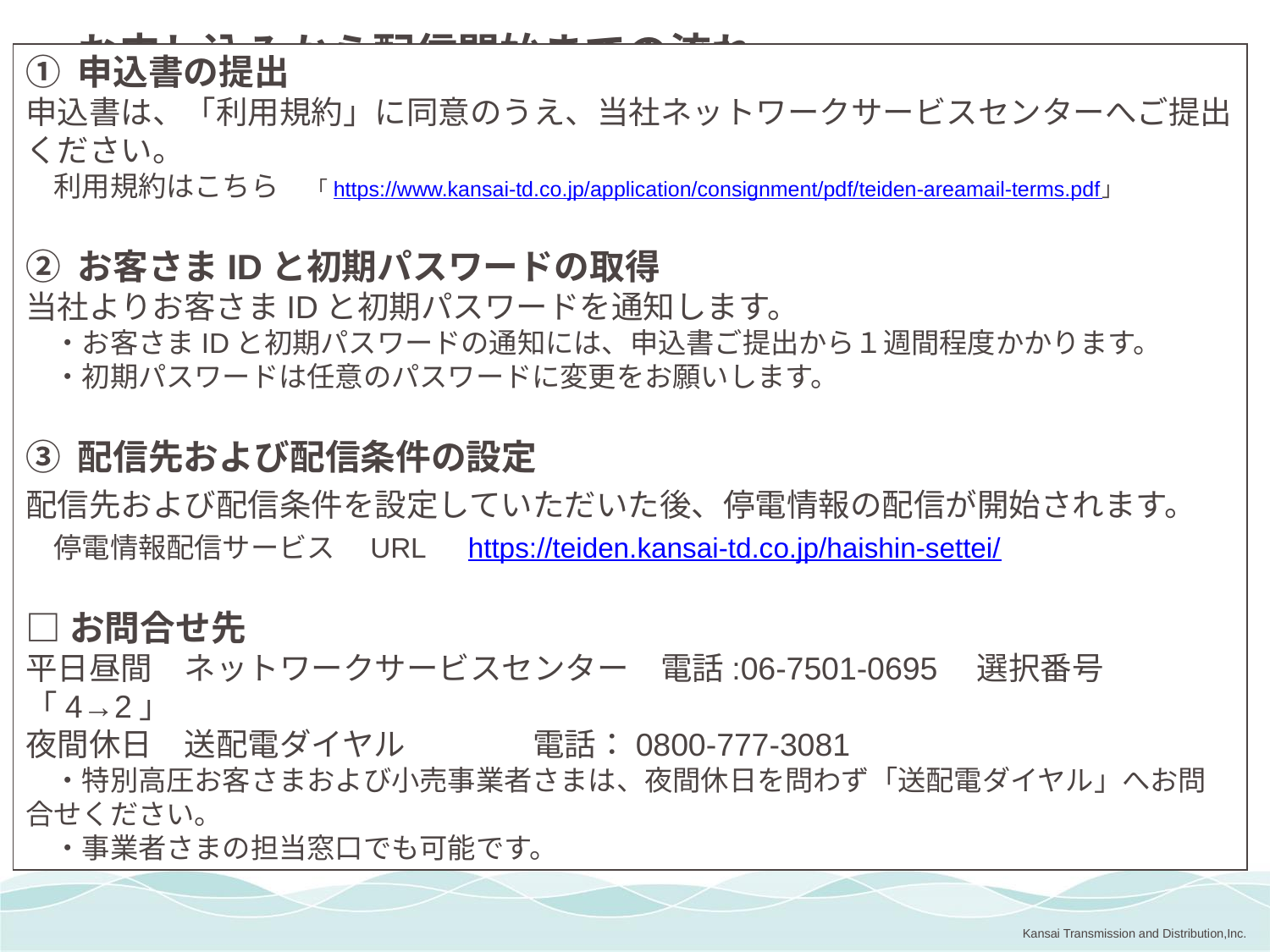

お申し込みから配信開始までの流れ
① 申込書の提出
申込書は、「利用規約」に同意のうえ、当社ネットワークサービスセンターへご提出ください。
　利用規約はこちら　「https://www.kansai-td.co.jp/application/consignment/pdf/teiden-areamail-terms.pdf」
② お客さまIDと初期パスワードの取得
当社よりお客さまIDと初期パスワードを通知します。
　・お客さまIDと初期パスワードの通知には、申込書ご提出から１週間程度かかります。
　・初期パスワードは任意のパスワードに変更をお願いします。

③ 配信先および配信条件の設定
配信先および配信条件を設定していただいた後、停電情報の配信が開始されます。
　停電情報配信サービス　URL　https://teiden.kansai-td.co.jp/haishin-settei/

□お問合せ先
平日昼間　ネットワークサービスセンター　電話:06-7501-0695　選択番号「4→2」
夜間休日　送配電ダイヤル　　　　電話：0800-777-3081
　・特別高圧お客さまおよび小売事業者さまは、夜間休日を問わず「送配電ダイヤル」へお問合せください。
　・事業者さまの担当窓口でも可能です。